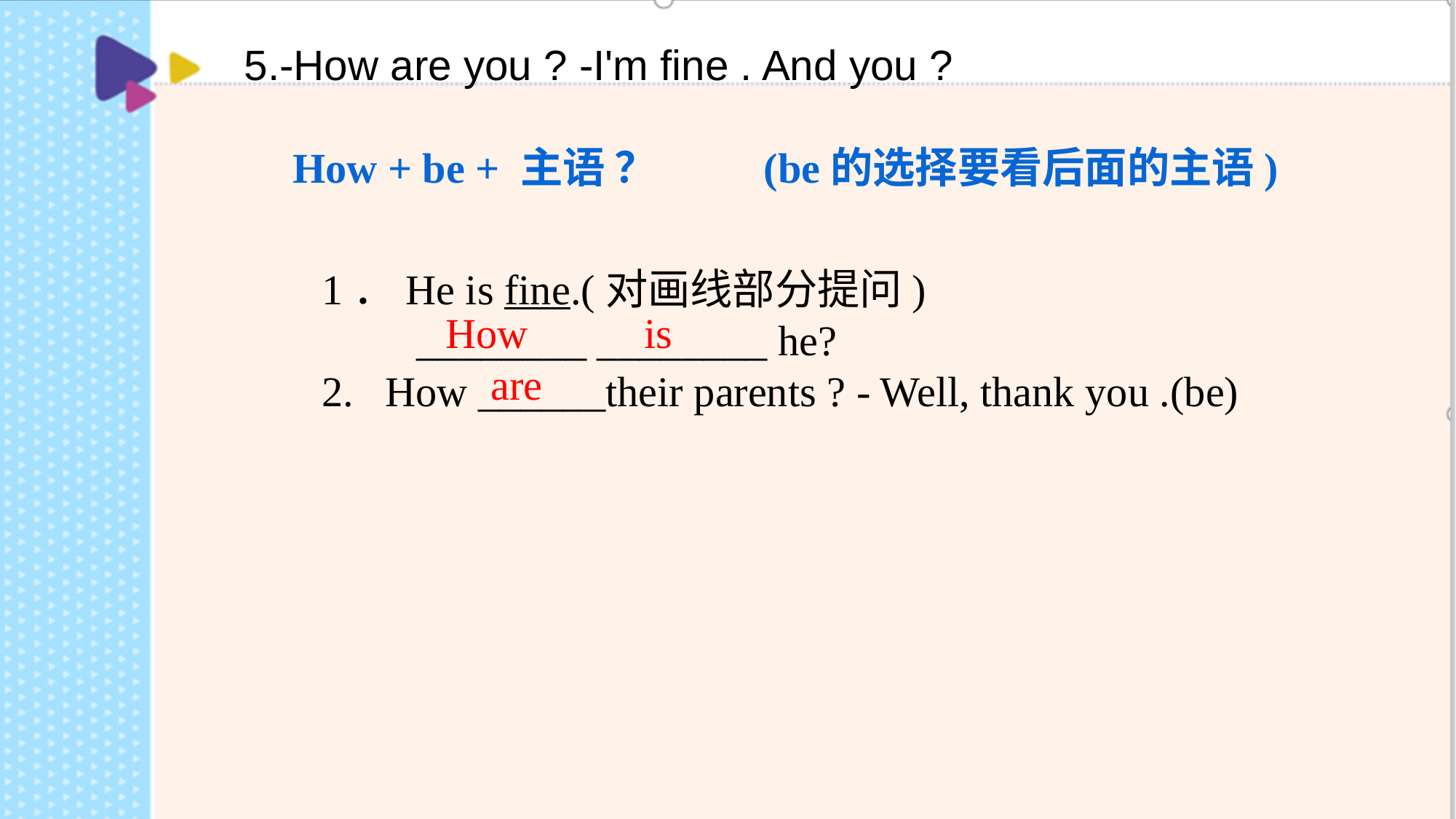

5.-How are you ? -I'm fine . And you ?
How + be + 主语 ？          (be的选择要看后面的主语)
1．He is fine.(对画线部分提问)
         ________ ________ he?
2.   How ______their parents ? - Well, thank you .(be)
How           is
are